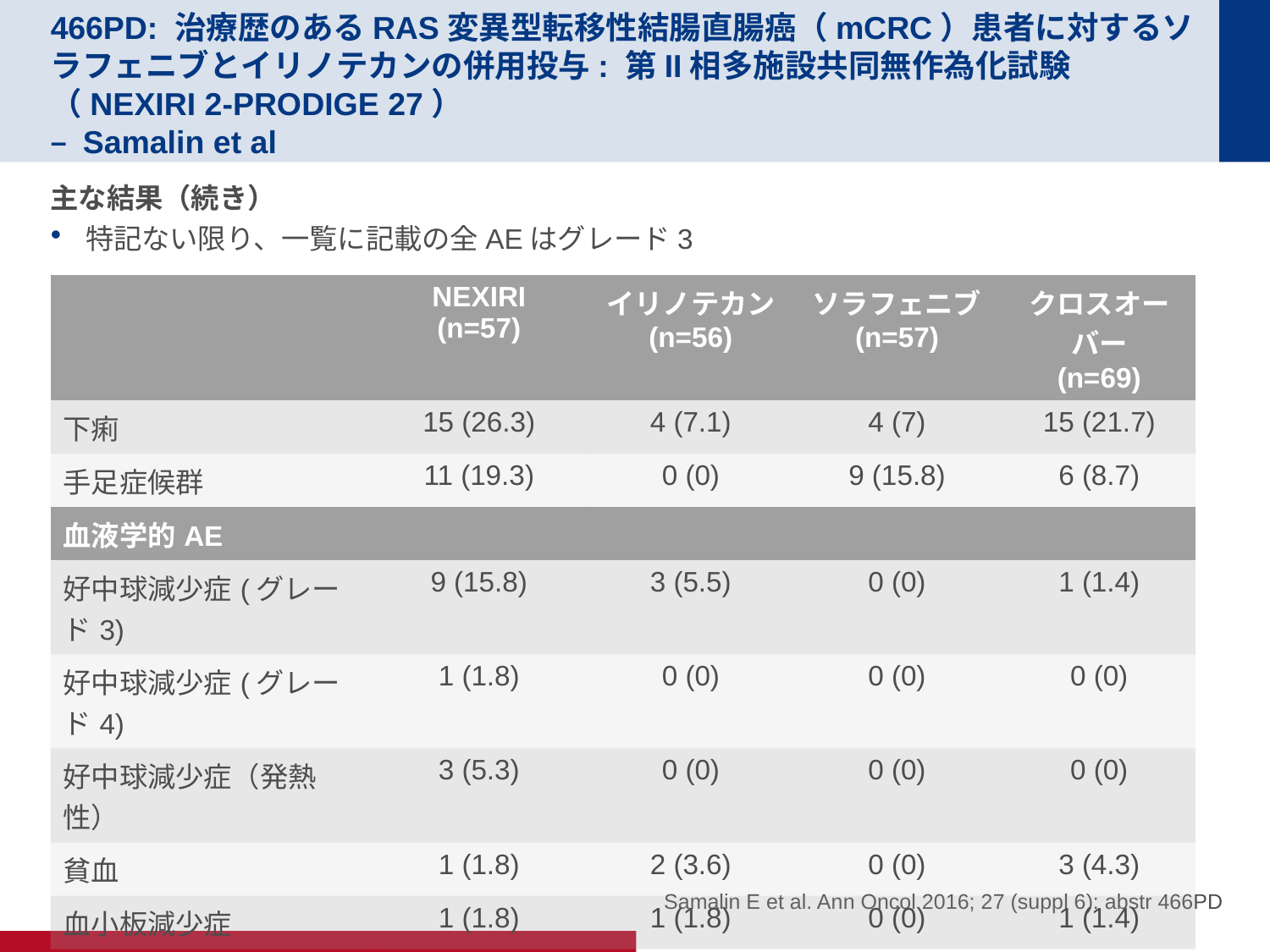

# 466PD: 治療歴のあるRAS変異型転移性結腸直腸癌（mCRC）患者に対するソラフェニブとイリノテカンの併用投与: 第II相多施設共同無作為化試験（NEXIRI 2-PRODIGE 27） – Samalin et al
主な結果（続き）
特記ない限り、一覧に記載の全AEはグレード3
|  | NEXIRI (n=57) | イリノテカン (n=56) | ソラフェニブ (n=57) | クロスオーバー (n=69) |
| --- | --- | --- | --- | --- |
| 下痢 | 15 (26.3) | 4 (7.1) | 4 (7) | 15 (21.7) |
| 手足症候群 | 11 (19.3) | 0 (0) | 9 (15.8) | 6 (8.7) |
| 血液学的AE |  |  |  |  |
| 好中球減少症(グレード3) | 9 (15.8) | 3 (5.5) | 0 (0) | 1 (1.4) |
| 好中球減少症(グレード4) | 1 (1.8) | 0 (0) | 0 (0) | 0 (0) |
| 好中球減少症（発熱性） | 3 (5.3) | 0 (0) | 0 (0) | 0 (0) |
| 貧血 | 1 (1.8) | 2 (3.6) | 0 (0) | 3 (4.3) |
| 血小板減少症 | 1 (1.8) | 1 (1.8) | 0 (0) | 1 (1.4) |
Samalin E et al. Ann Oncol 2016; 27 (suppl 6): abstr 466PD